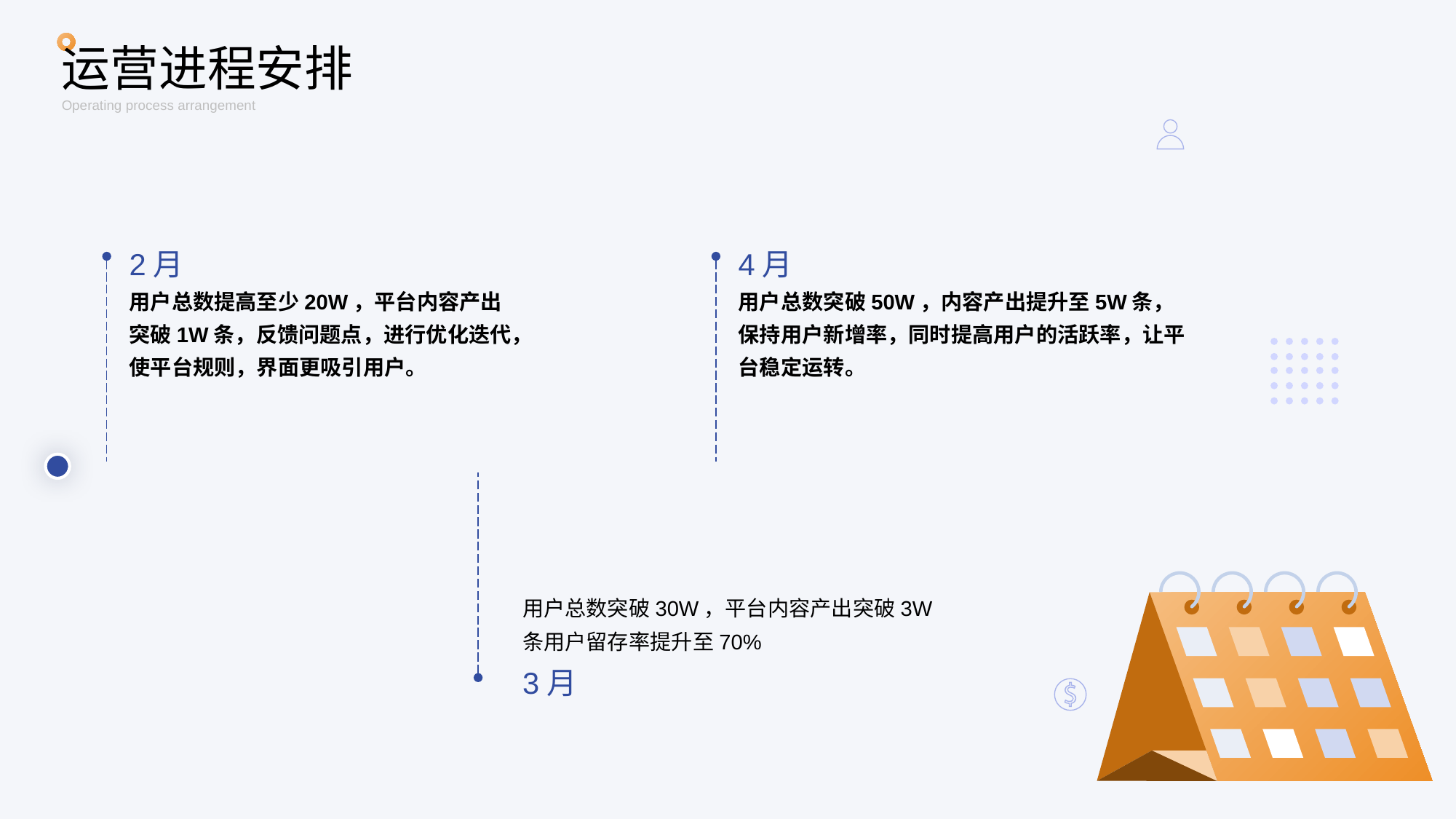

运营进程安排
Operating process arrangement

2月
4月
用户总数提高至少20W，平台内容产出突破1W条，反馈问题点，进行优化迭代，
使平台规则，界面更吸引用户。
用户总数突破50W，内容产出提升至5W条，保持用户新增率，同时提高用户的活跃率，让平台稳定运转。

用户总数突破30W，平台内容产出突破3W条用户留存率提升至70%
3月